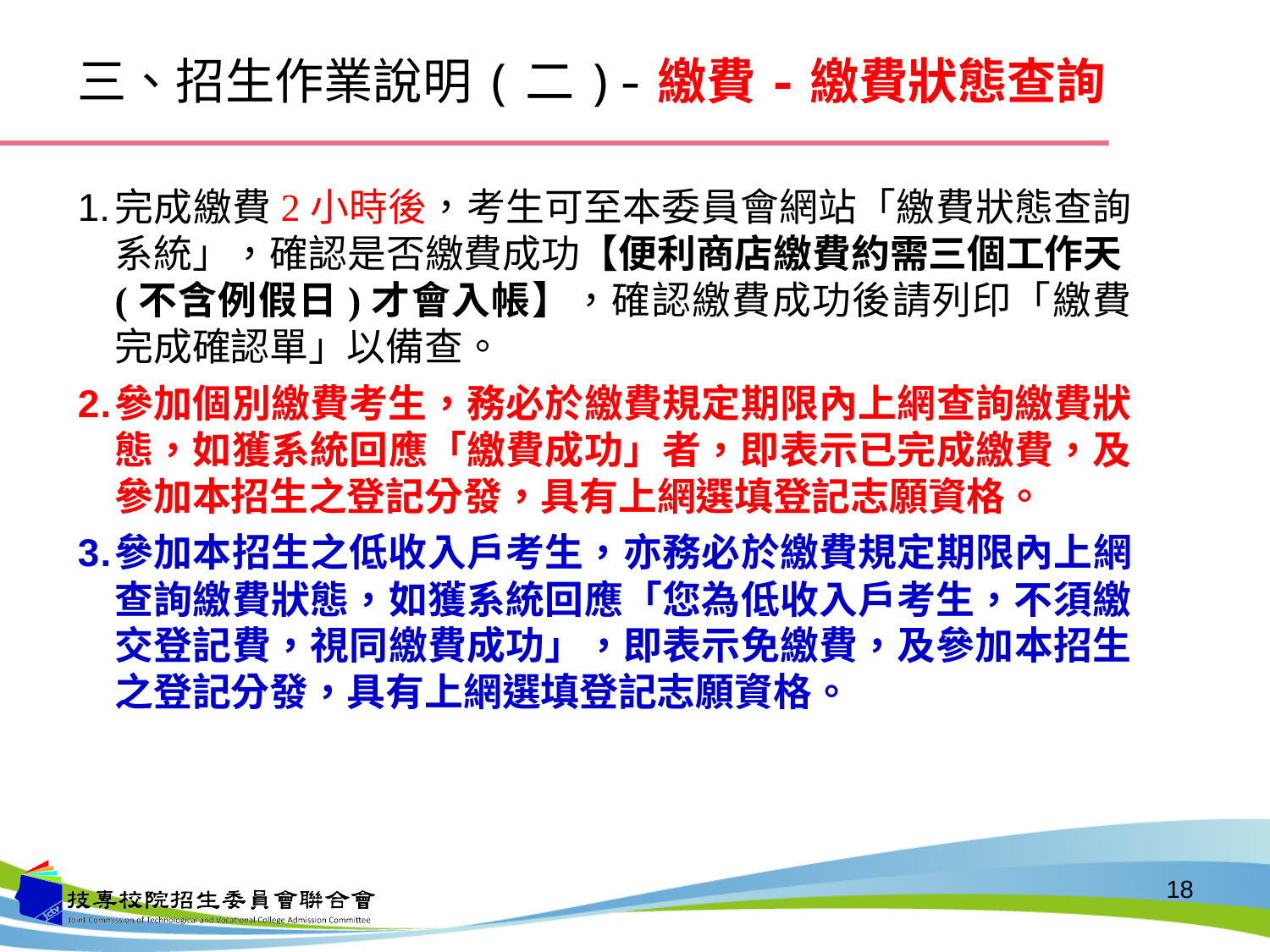

三、招生作業說明(二)-繳費-繳費狀態查詢
完成繳費2小時後，考生可至本委員會網站「繳費狀態查詢系統」，確認是否繳費成功【便利商店繳費約需三個工作天(不含例假日)才會入帳】，確認繳費成功後請列印「繳費完成確認單」以備查。
參加個別繳費考生，務必於繳費規定期限內上網查詢繳費狀態，如獲系統回應「繳費成功」者，即表示已完成繳費，及參加本招生之登記分發，具有上網選填登記志願資格。
參加本招生之低收入戶考生，亦務必於繳費規定期限內上網查詢繳費狀態，如獲系統回應「您為低收入戶考生，不須繳交登記費，視同繳費成功」，即表示免繳費，及參加本招生之登記分發，具有上網選填登記志願資格。

18